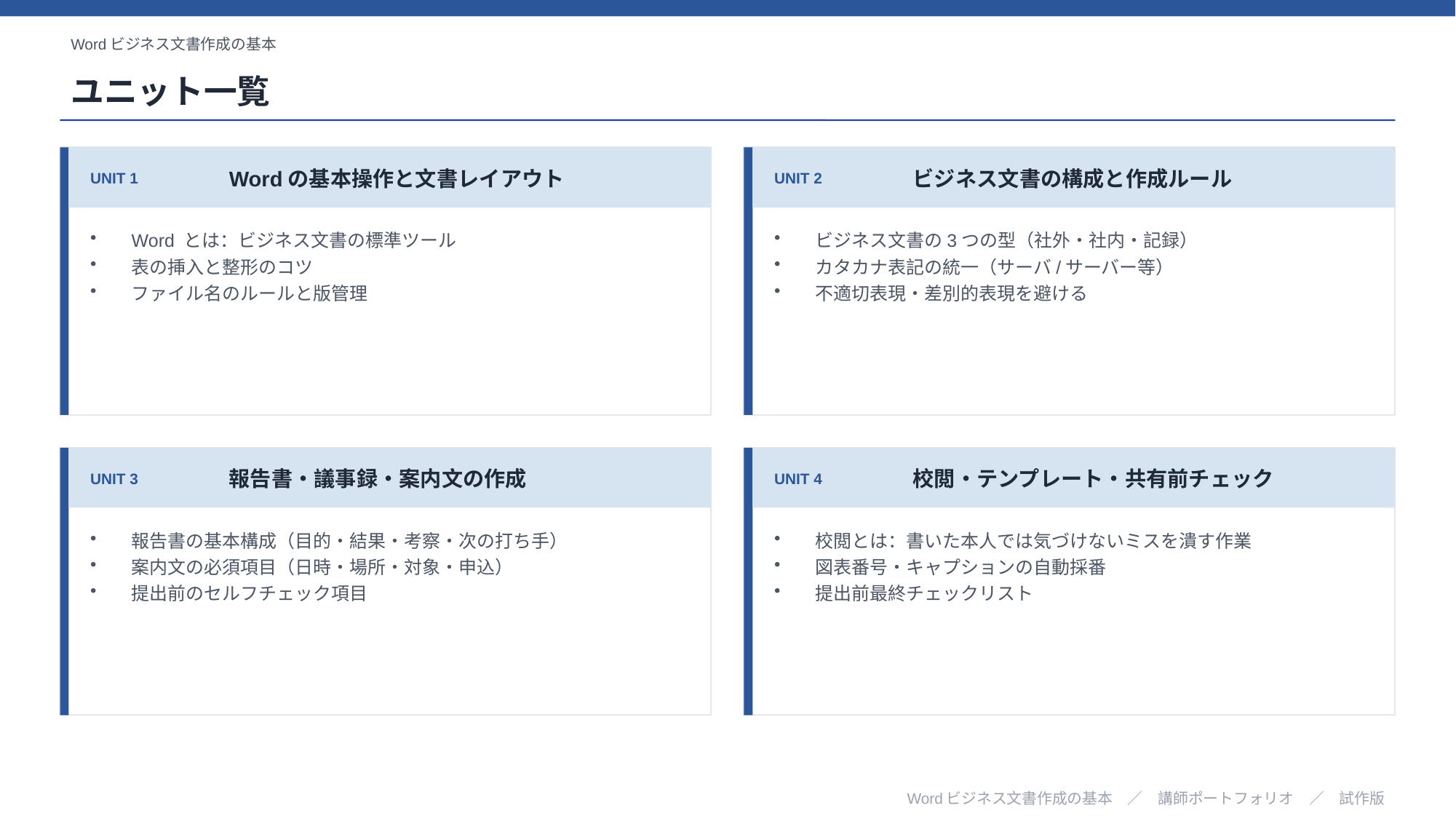

Wordビジネス文書作成の基本
ユニット一覧

UNIT 1
Wordの基本操作と文書レイアウト
UNIT 2
ビジネス文書の構成と作成ルール
Word とは：ビジネス文書の標準ツール
表の挿入と整形のコツ
ファイル名のルールと版管理
ビジネス文書の3つの型（社外・社内・記録）
カタカナ表記の統一（サーバ/サーバー等）
不適切表現・差別的表現を避ける

UNIT 3
報告書・議事録・案内文の作成
UNIT 4
校閲・テンプレート・共有前チェック
報告書の基本構成（目的・結果・考察・次の打ち手）
案内文の必須項目（日時・場所・対象・申込）
提出前のセルフチェック項目
校閲とは：書いた本人では気づけないミスを潰す作業
図表番号・キャプションの自動採番
提出前最終チェックリスト
Wordビジネス文書作成の基本　／　講師ポートフォリオ　／　試作版